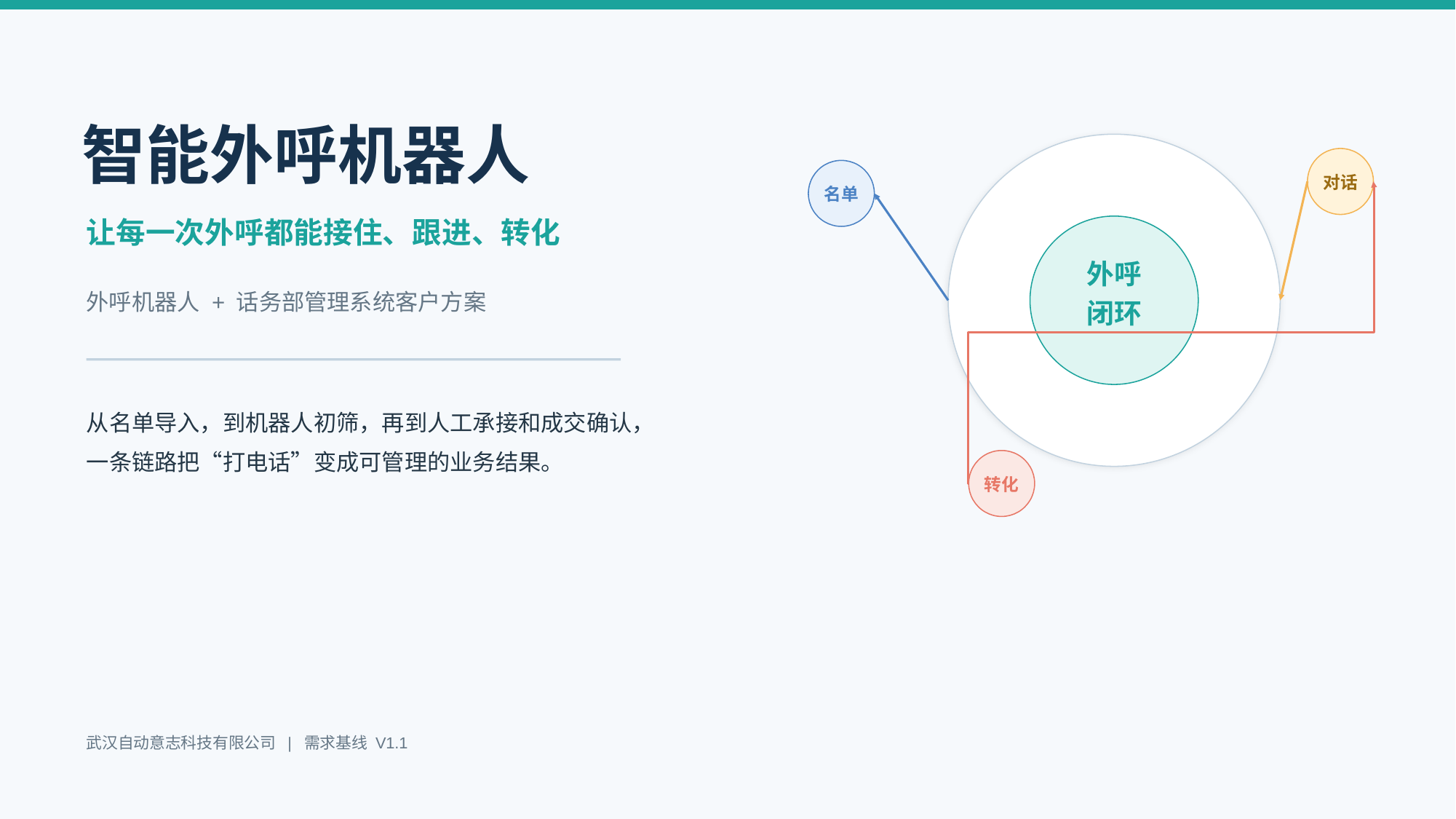

智能外呼机器人

对话
名单
让每一次外呼都能接住、跟进、转化

外呼
闭环
外呼机器人 + 话务部管理系统客户方案

从名单导入，到机器人初筛，再到人工承接和成交确认，
一条链路把“打电话”变成可管理的业务结果。

转化
武汉自动意志科技有限公司  |  需求基线 V1.1